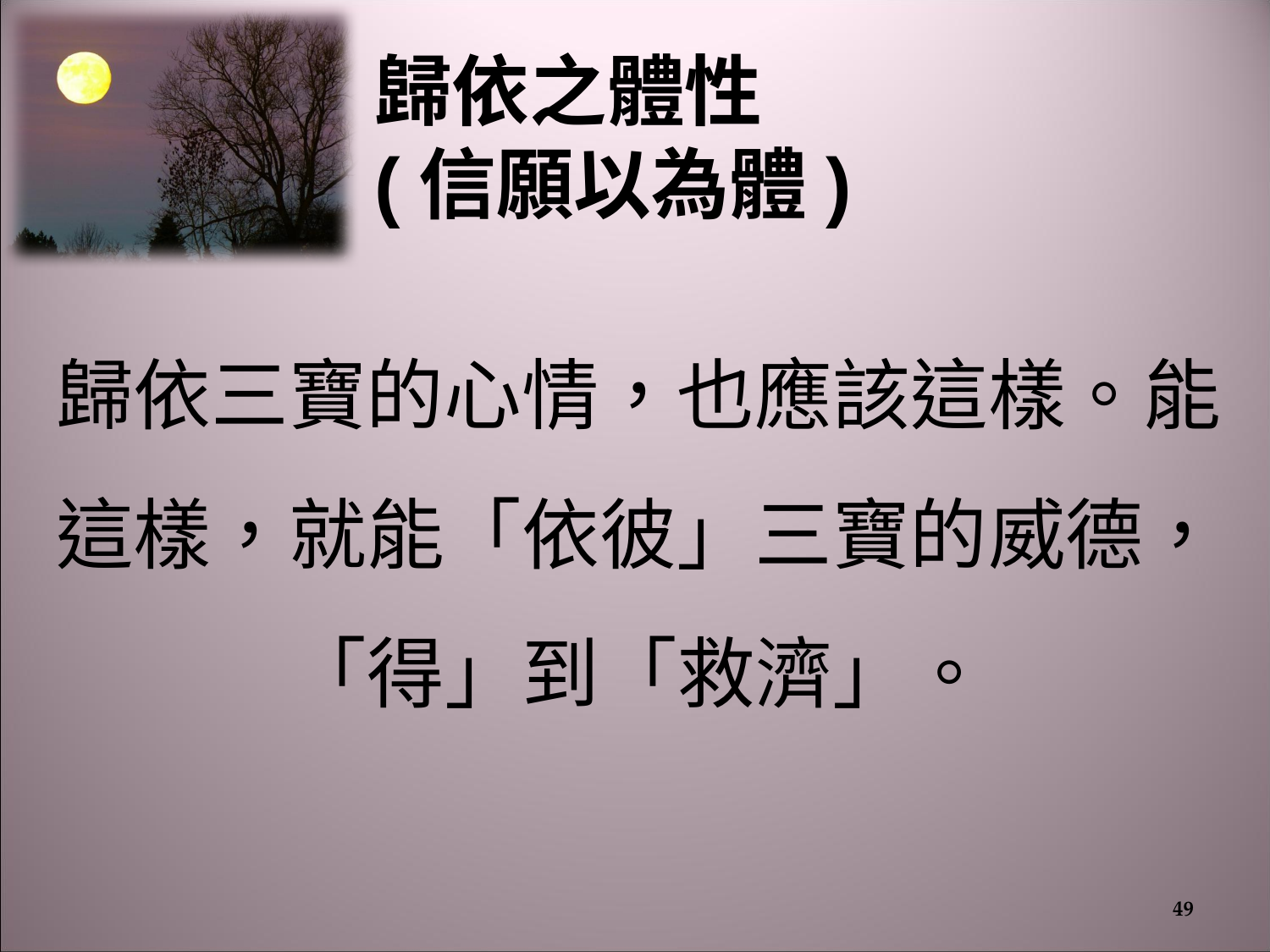

# 歸依之體性 (信願以為體)
歸依三寶的心情，也應該這樣。能這樣，就能「依彼」三寶的威德，「得」到「救濟」。
49